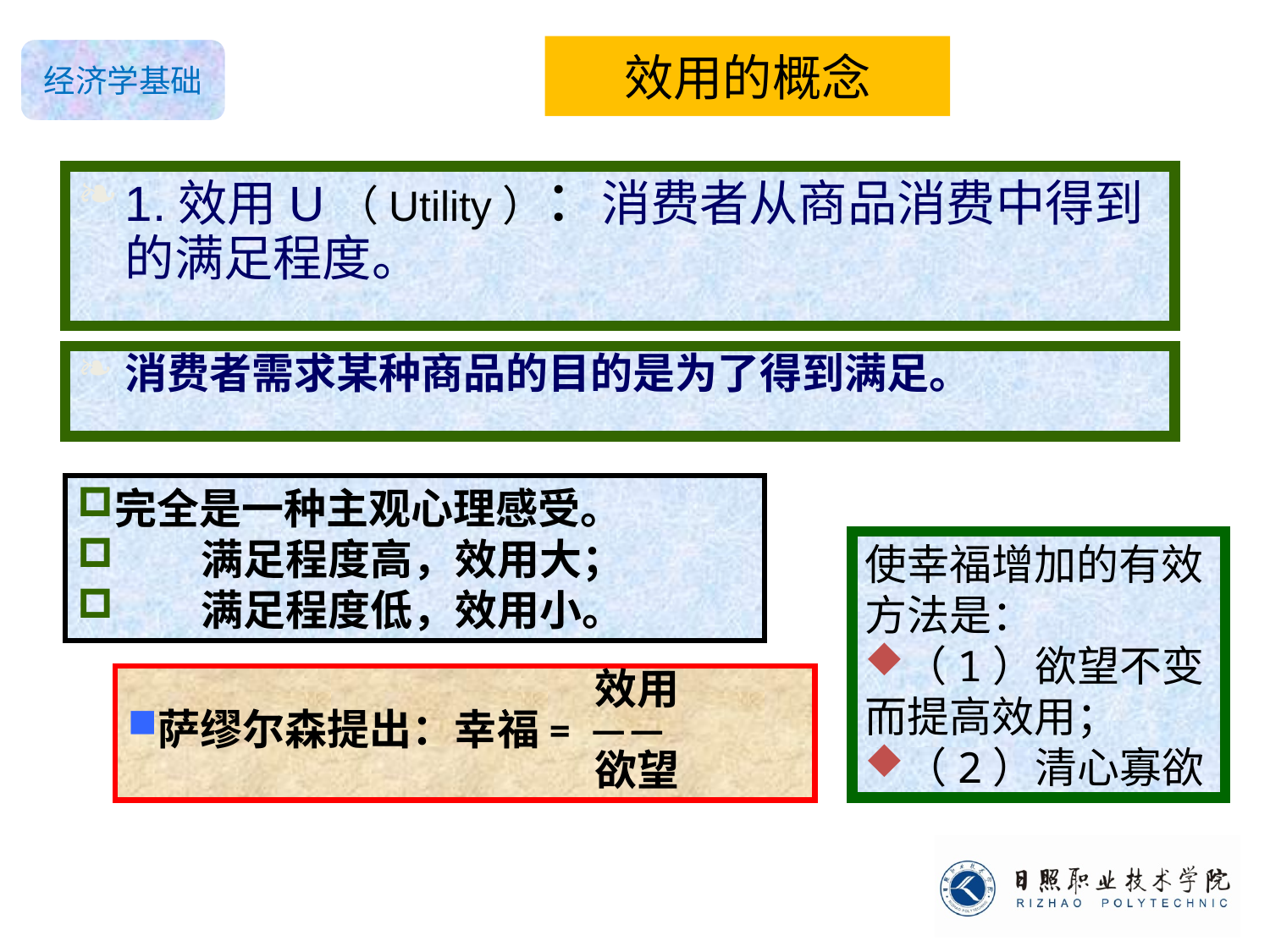

效用的概念
1.效用U（Utility）：消费者从商品消费中得到的满足程度。
消费者需求某种商品的目的是为了得到满足。
完全是一种主观心理感受。
        满足程度高，效用大；
        满足程度低，效用小。
使幸福增加的有效方法是：
（1）欲望不变而提高效用；
（2）清心寡欲
                                                效用
萨缪尔森提出：幸福=  ——
                                                欲望
《经济学基础》
日照职业技术学院